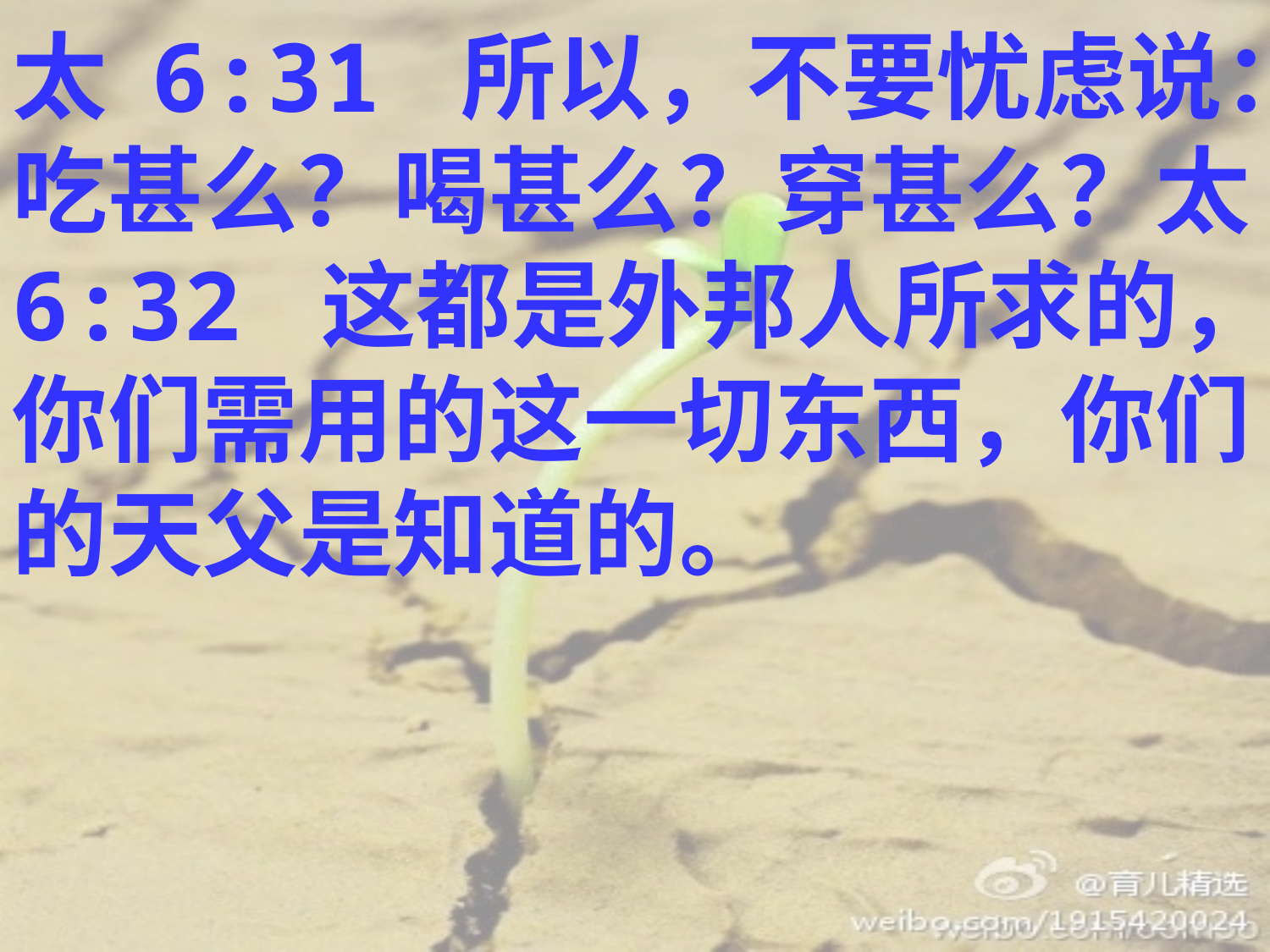

太 6:31 所以，不要忧虑说：吃甚么？喝甚么？穿甚么？太 6:32 这都是外邦人所求的，你们需用的这一切东西，你们的天父是知道的。